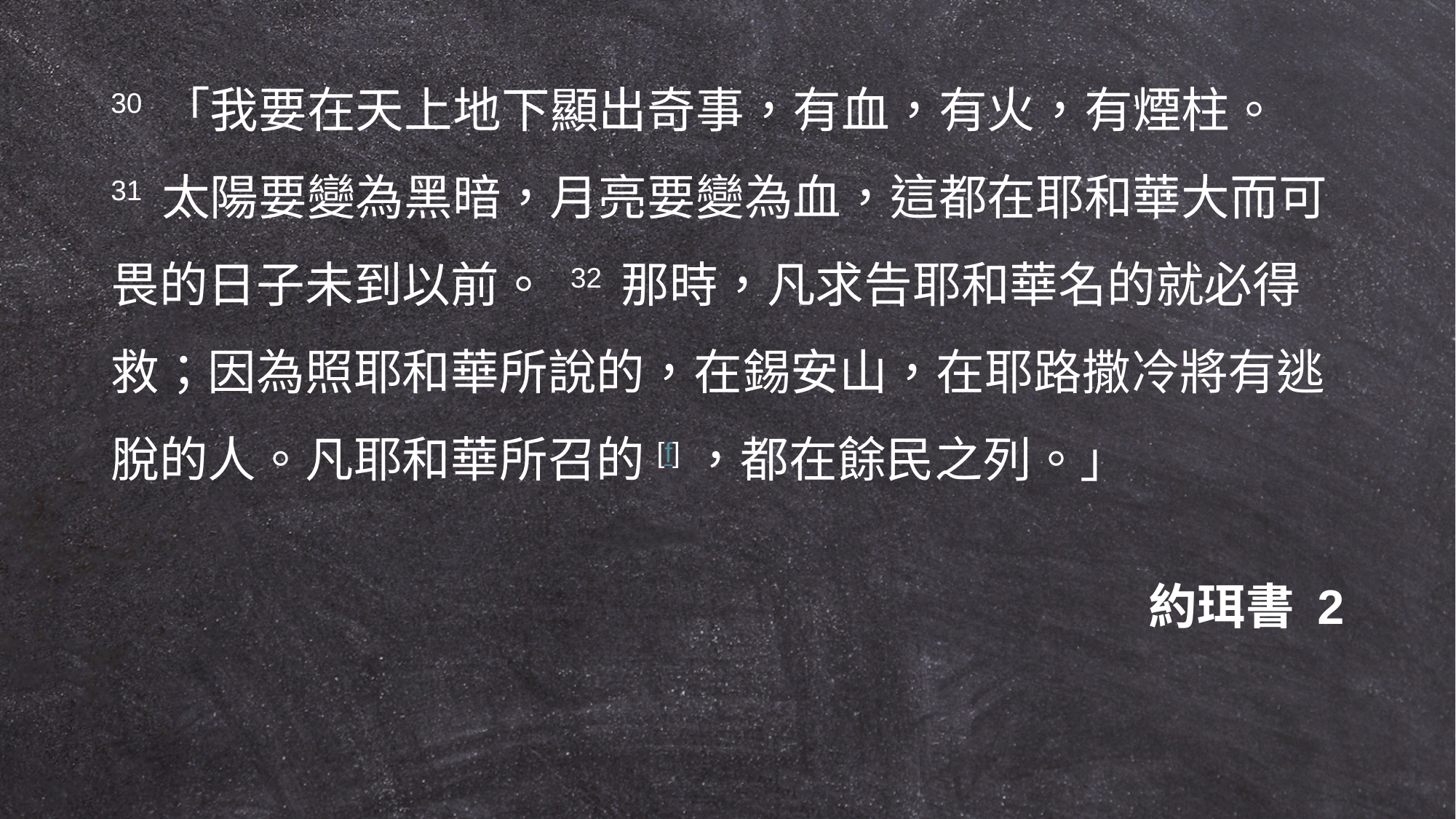

30 「我要在天上地下顯出奇事，有血，有火，有煙柱。 31 太陽要變為黑暗，月亮要變為血，這都在耶和華大而可畏的日子未到以前。 32 那時，凡求告耶和華名的就必得救；因為照耶和華所說的，在錫安山，在耶路撒冷將有逃脫的人。凡耶和華所召的[f]，都在餘民之列。」

約珥書 2